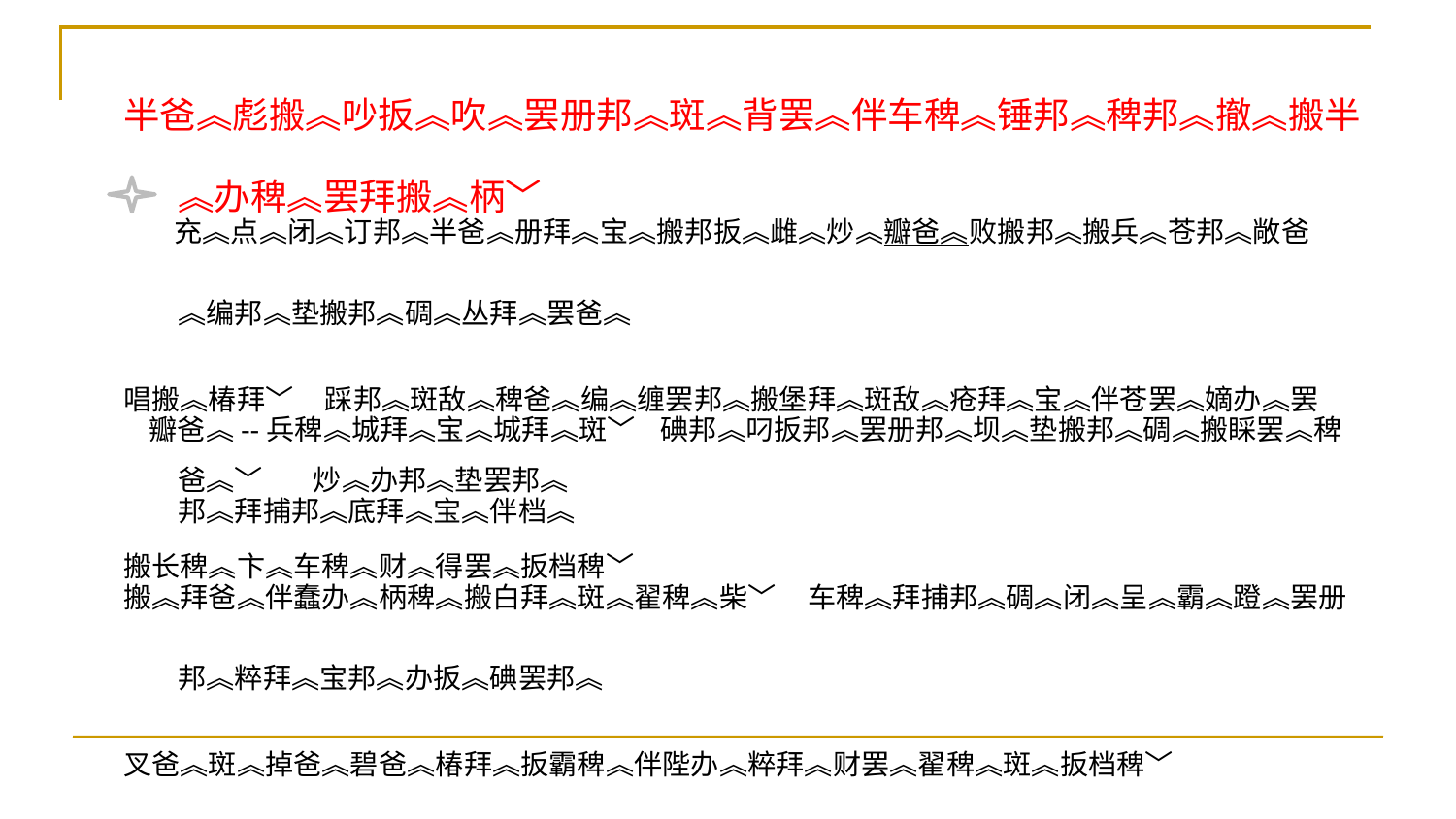

半爸︽彪搬︽吵扳︽吹︽罢册邦︽斑︽背罢︽伴车稗︽锤邦︽稗邦︽撤︽搬半︽办稗︽罢拜搬︽柄﹀
       充︽点︽闭︽订邦︽半爸︽册拜︽宝︽搬邦扳︽雌︽炒︽瓣爸︽败搬邦︽搬兵︽苍邦︽敞爸︽编邦︽垫搬邦︽碉︽丛拜︽罢爸︽
唱搬︽椿拜﹀     踩邦︽斑敌︽稗爸︽编︽缠罢邦︽搬堡拜︽斑敌︽疮拜︽宝︽伴苍罢︽嫡办︽罢爸︽﹀        炒︽办邦︽垫罢邦︽
搬长稗︽卞︽车稗︽财︽得罢︽扳档稗﹀

   瓣爸︽--兵稗︽城拜︽宝︽城拜︽斑﹀    碘邦︽叼扳邦︽罢册邦︽坝︽垫搬邦︽碉︽搬睬罢︽稗邦︽拜捕邦︽底拜︽宝︽伴档︽
搬︽拜爸︽伴蠢办︽柄稗︽搬白拜︽斑︽翟稗︽柴﹀     车稗︽拜捕邦︽碉︽闭︽呈︽霸︽蹬︽罢册邦︽粹拜︽宝邦︽办扳︽碘罢邦︽
叉爸︽斑︽掉爸︽碧爸︽椿拜︽扳霸稗︽伴陛办︽粹拜︽财罢︽翟稗︽斑︽扳档稗﹀